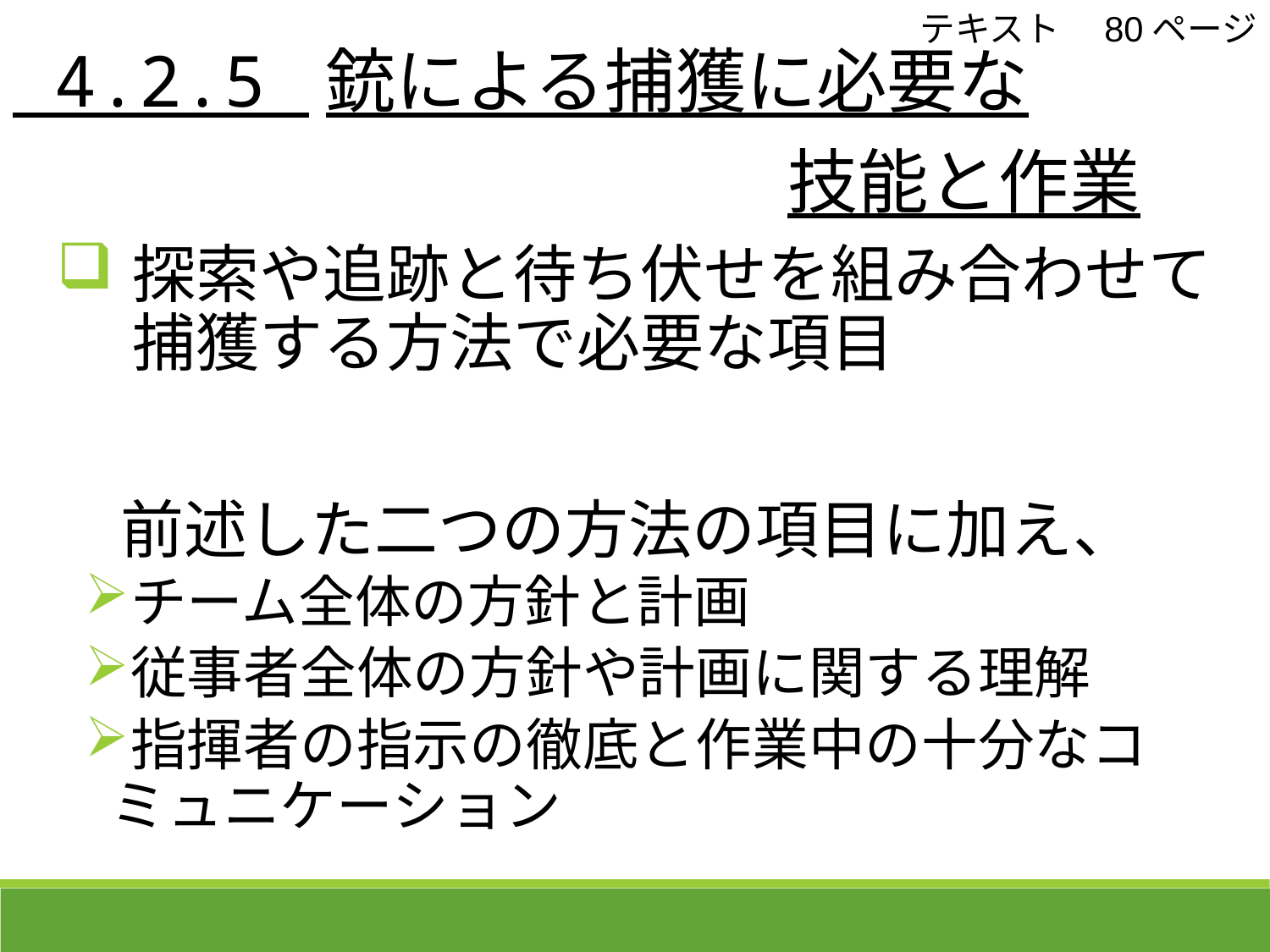

4.2.5 銃による捕獲に必要な
　　　　　　　　　　　技能と作業
テキスト　80ページ
探索や追跡と待ち伏せを組み合わせて捕獲する方法で必要な項目

　前述した二つの方法の項目に加え、
チーム全体の方針と計画
従事者全体の方針や計画に関する理解
指揮者の指示の徹底と作業中の十分なコミュニケーション